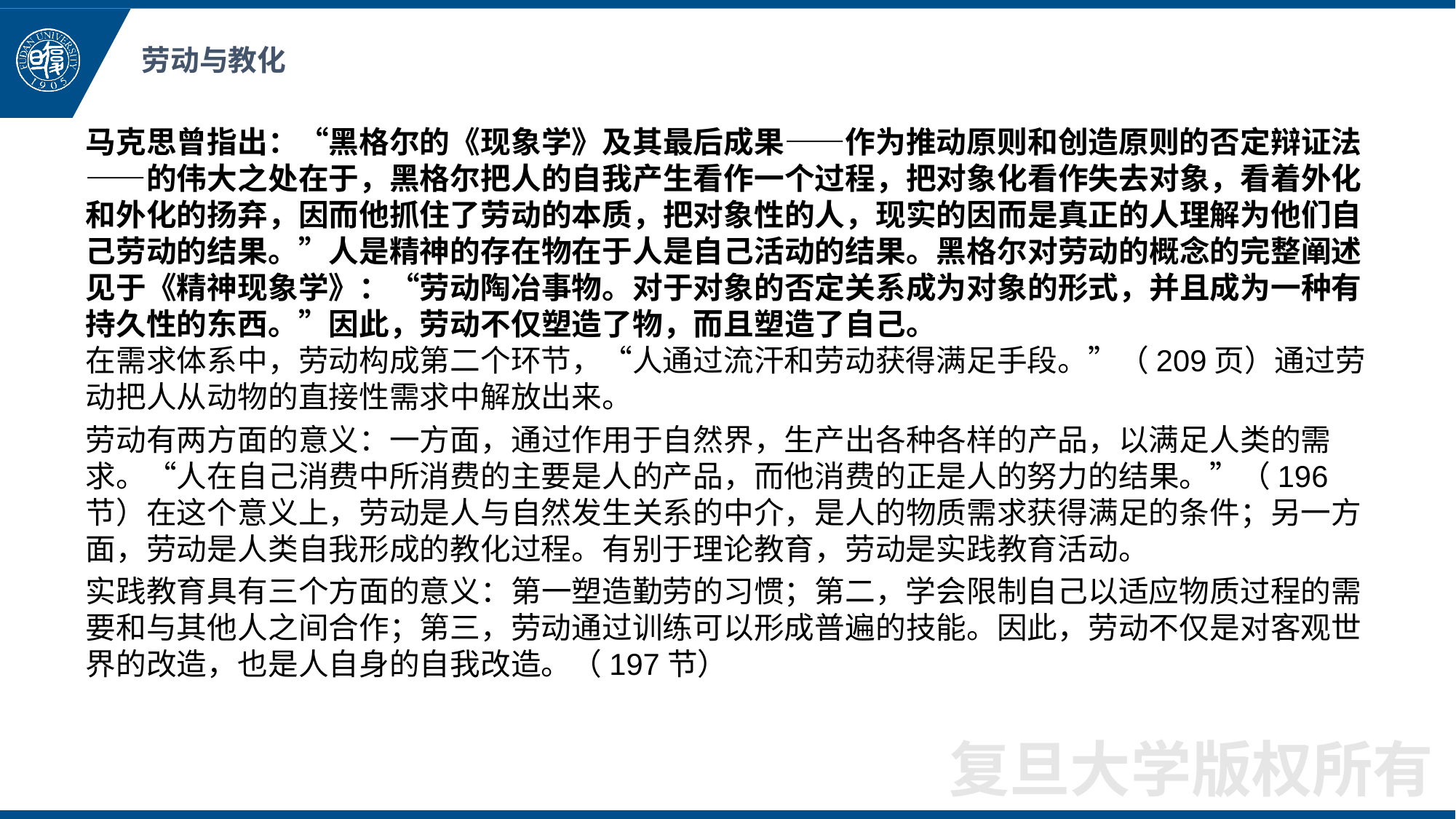

# 劳动与教化
马克思曾指出：“黑格尔的《现象学》及其最后成果——作为推动原则和创造原则的否定辩证法——的伟大之处在于，黑格尔把人的自我产生看作一个过程，把对象化看作失去对象，看着外化和外化的扬弃，因而他抓住了劳动的本质，把对象性的人，现实的因而是真正的人理解为他们自己劳动的结果。”人是精神的存在物在于人是自己活动的结果。黑格尔对劳动的概念的完整阐述见于《精神现象学》：“劳动陶冶事物。对于对象的否定关系成为对象的形式，并且成为一种有持久性的东西。”因此，劳动不仅塑造了物，而且塑造了自己。
在需求体系中，劳动构成第二个环节，“人通过流汗和劳动获得满足手段。”（209页）通过劳动把人从动物的直接性需求中解放出来。
劳动有两方面的意义：一方面，通过作用于自然界，生产出各种各样的产品，以满足人类的需求。“人在自己消费中所消费的主要是人的产品，而他消费的正是人的努力的结果。”（196节）在这个意义上，劳动是人与自然发生关系的中介，是人的物质需求获得满足的条件；另一方面，劳动是人类自我形成的教化过程。有别于理论教育，劳动是实践教育活动。
实践教育具有三个方面的意义：第一塑造勤劳的习惯；第二，学会限制自己以适应物质过程的需要和与其他人之间合作；第三，劳动通过训练可以形成普遍的技能。因此，劳动不仅是对客观世界的改造，也是人自身的自我改造。（197节）